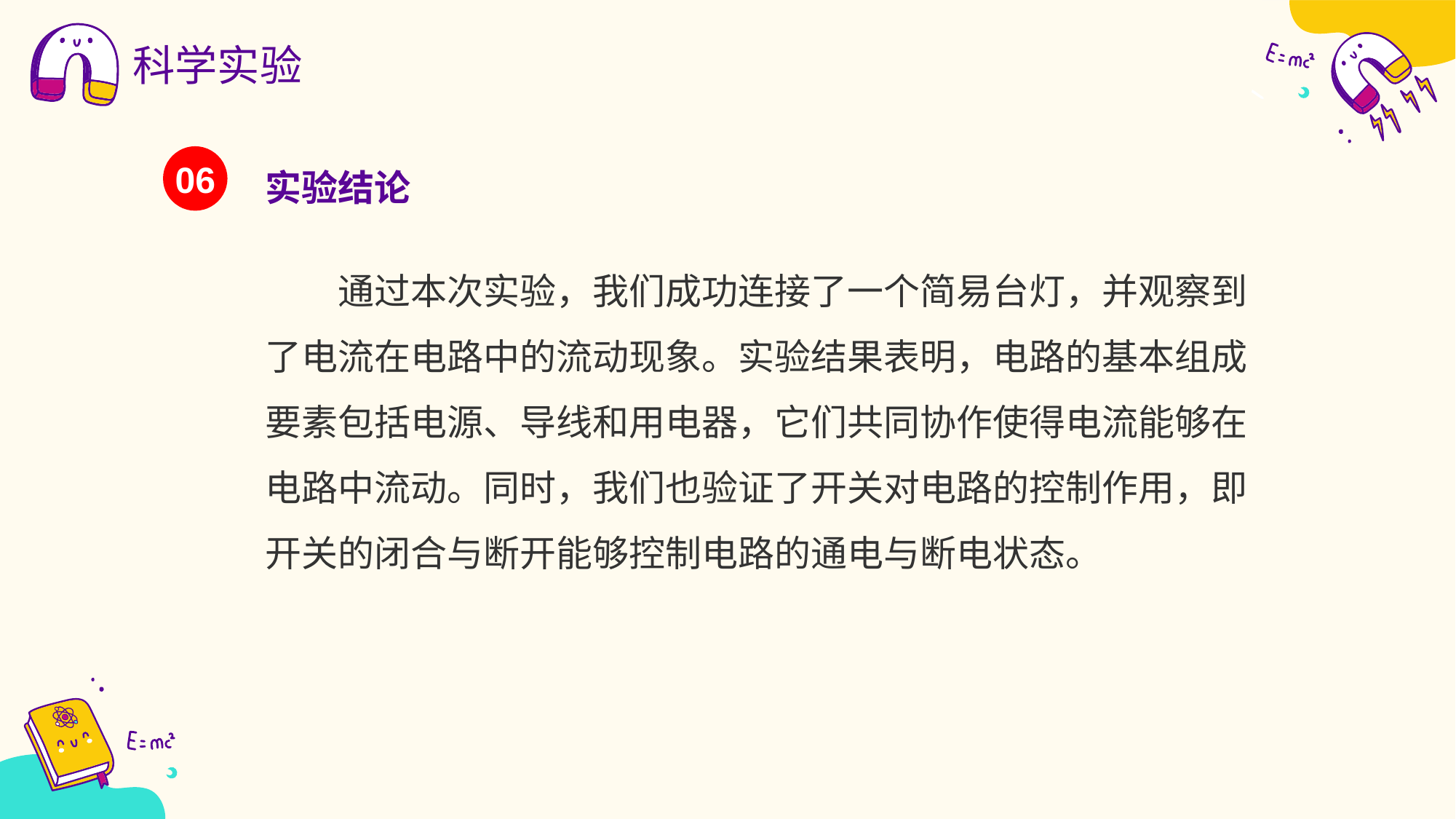

科学实验
实验结论
06
通过本次实验，我们成功连接了一个简易台灯，并观察到了电流在电路中的流动现象。实验结果表明，电路的基本组成要素包括电源、导线和用电器，它们共同协作使得电流能够在电路中流动。同时，我们也验证了开关对电路的控制作用，即开关的闭合与断开能够控制电路的通电与断电状态。